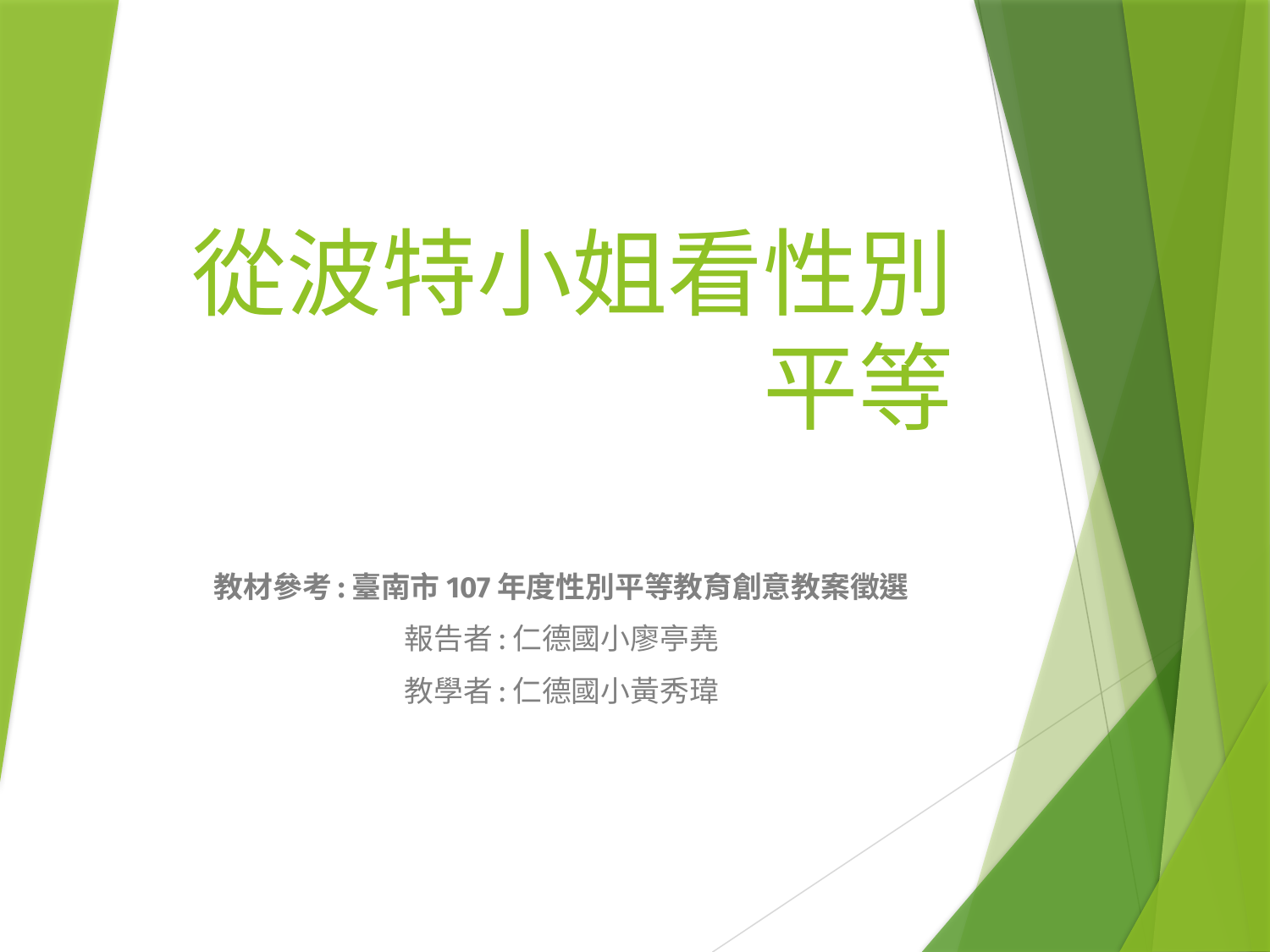

# 從波特小姐看性別平等
教材參考:臺南市107年度性別平等教育創意教案徵選
報告者:仁德國小廖亭堯
教學者:仁德國小黃秀瑋